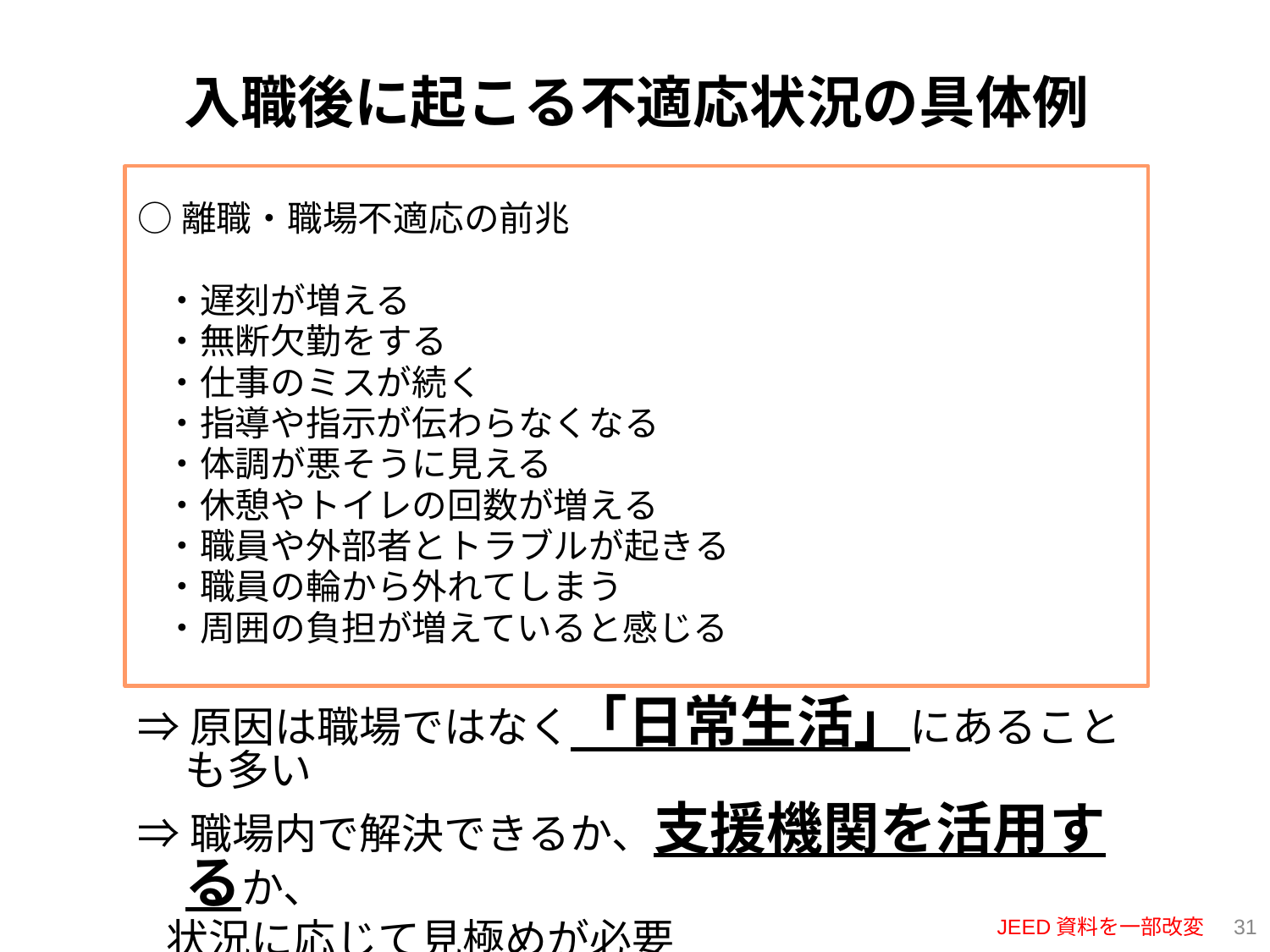

入職後に起こる不適応状況の具体例

○離職・職場不適応の前兆

・遅刻が増える
・無断欠勤をする
・仕事のミスが続く
・指導や指示が伝わらなくなる
・体調が悪そうに見える
・休憩やトイレの回数が増える
・職員や外部者とトラブルが起きる
・職員の輪から外れてしまう
・周囲の負担が増えていると感じる

⇒原因は職場ではなく「日常生活」にあることも多い
⇒職場内で解決できるか、支援機関を活用するか、
  状況に応じて見極めが必要

JEED資料を一部改変
31